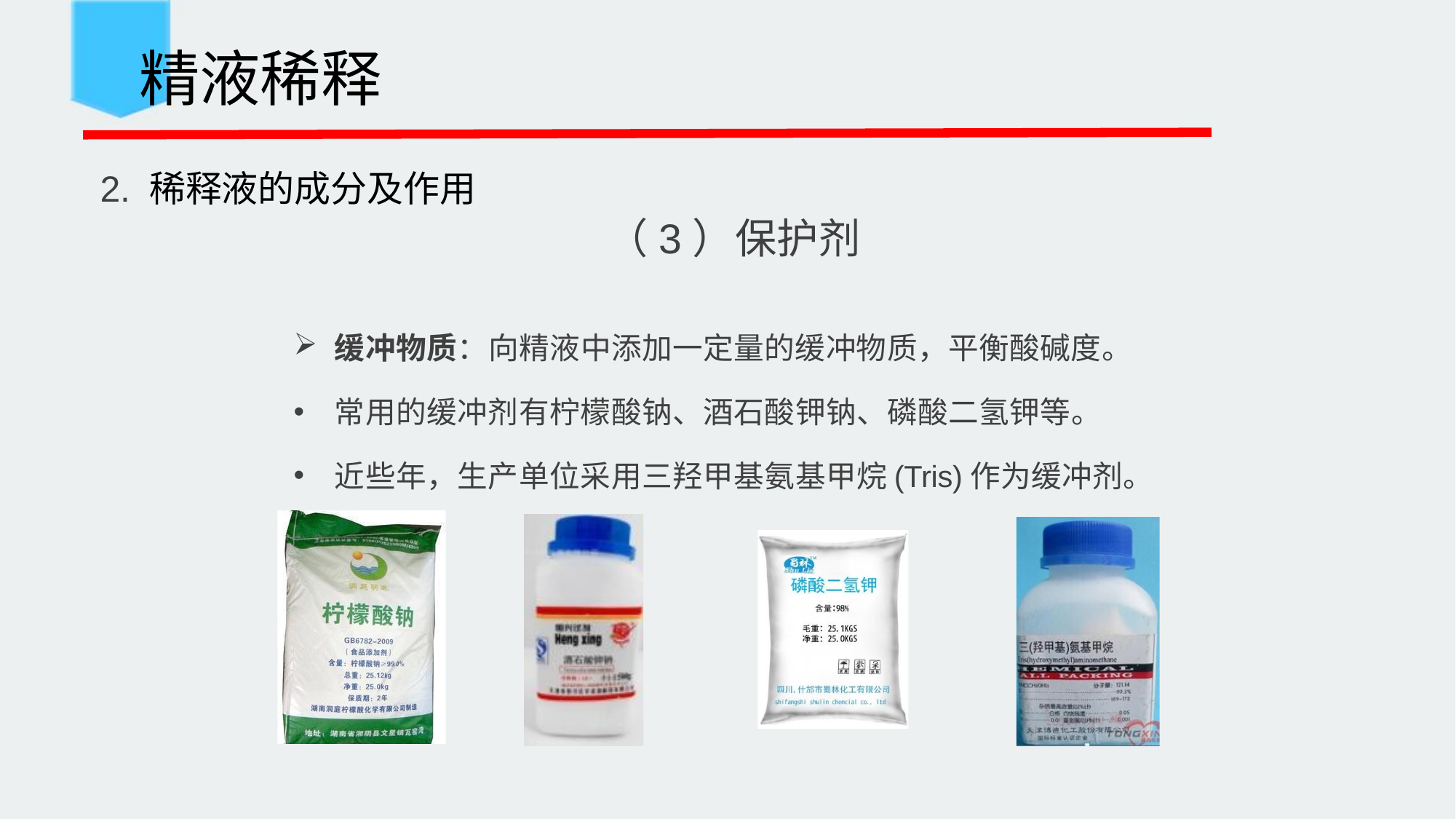

精液稀释

（3）保护剂

缓冲物质：向精液中添加一定量的缓冲物质，平衡酸碱度。
常用的缓冲剂有柠檬酸钠、酒石酸钾钠、磷酸二氢钾等。
近些年，生产单位采用三羟甲基氨基甲烷(Tris)作为缓冲剂。
  2. 稀释液的成分及作用